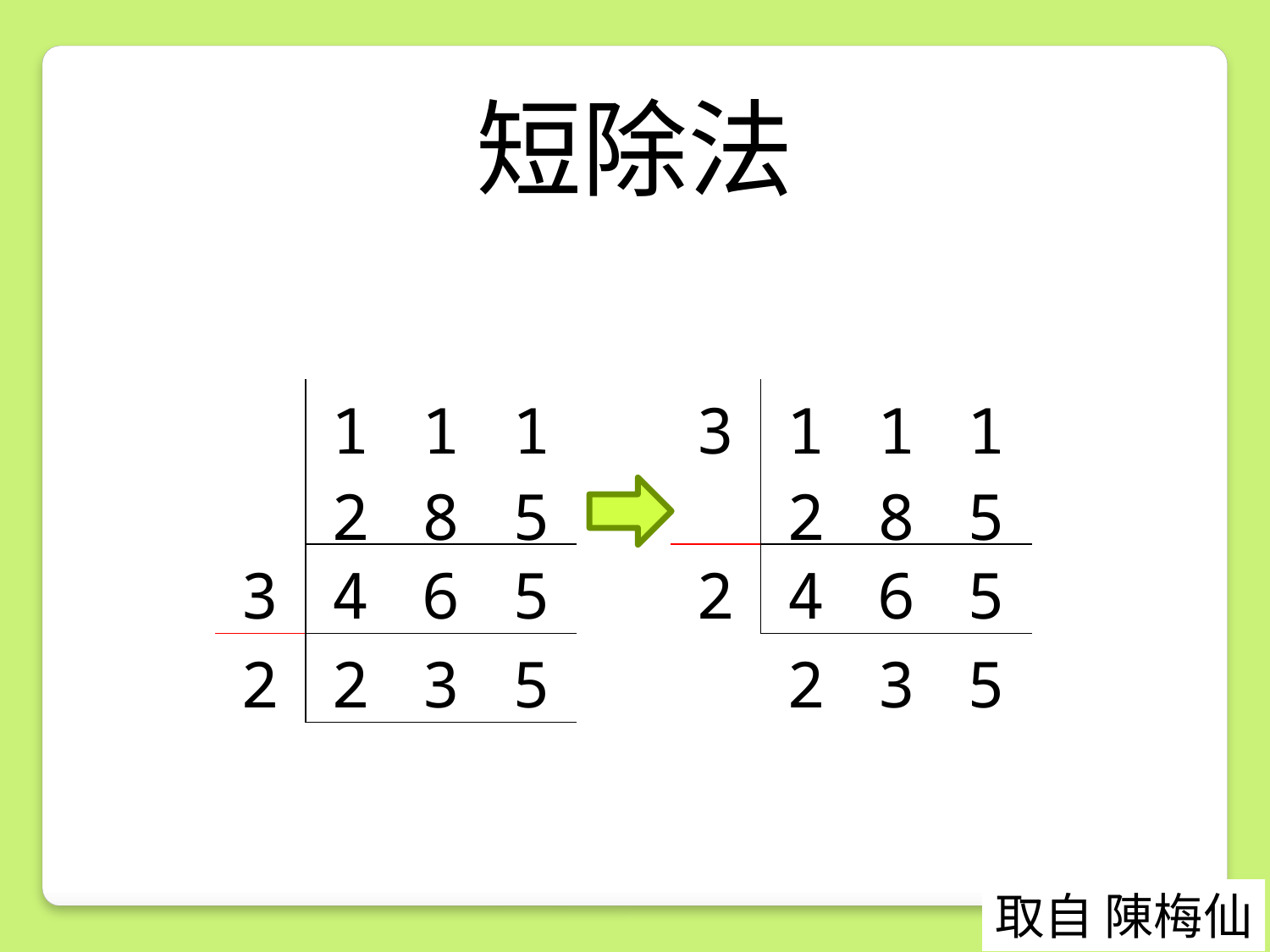

短除法
|  | 12 | 18 | 15 |
| --- | --- | --- | --- |
| 3 | 4 | 6 | 5 |
| 2 | 2 | 3 | 5 |
| 3 | 12 | 18 | 15 |
| --- | --- | --- | --- |
| 2 | 4 | 6 | 5 |
|  | 2 | 3 | 5 |

取自 陳梅仙